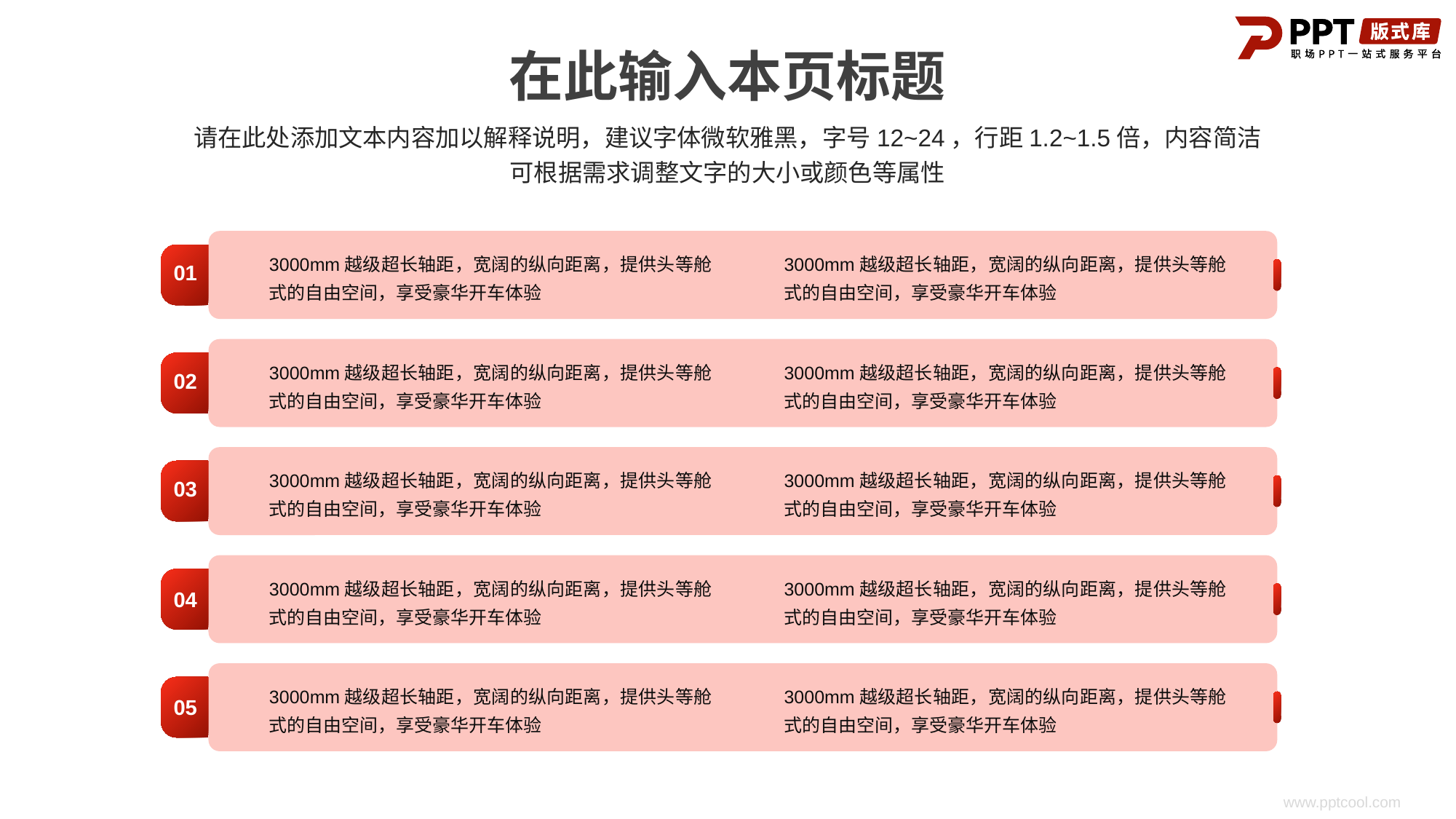

在此输入本页标题
请在此处添加文本内容加以解释说明，建议字体微软雅黑，字号12~24，行距1.2~1.5倍，内容简洁
可根据需求调整文字的大小或颜色等属性

3000mm越级超长轴距，宽阔的纵向距离，提供头等舱式的自由空间，享受豪华开车体验
3000mm越级超长轴距，宽阔的纵向距离，提供头等舱式的自由空间，享受豪华开车体验

01

3000mm越级超长轴距，宽阔的纵向距离，提供头等舱式的自由空间，享受豪华开车体验
3000mm越级超长轴距，宽阔的纵向距离，提供头等舱式的自由空间，享受豪华开车体验

02

3000mm越级超长轴距，宽阔的纵向距离，提供头等舱式的自由空间，享受豪华开车体验
3000mm越级超长轴距，宽阔的纵向距离，提供头等舱式的自由空间，享受豪华开车体验

03

3000mm越级超长轴距，宽阔的纵向距离，提供头等舱式的自由空间，享受豪华开车体验
3000mm越级超长轴距，宽阔的纵向距离，提供头等舱式的自由空间，享受豪华开车体验

04

3000mm越级超长轴距，宽阔的纵向距离，提供头等舱式的自由空间，享受豪华开车体验
3000mm越级超长轴距，宽阔的纵向距离，提供头等舱式的自由空间，享受豪华开车体验

05

www.pptcool.com